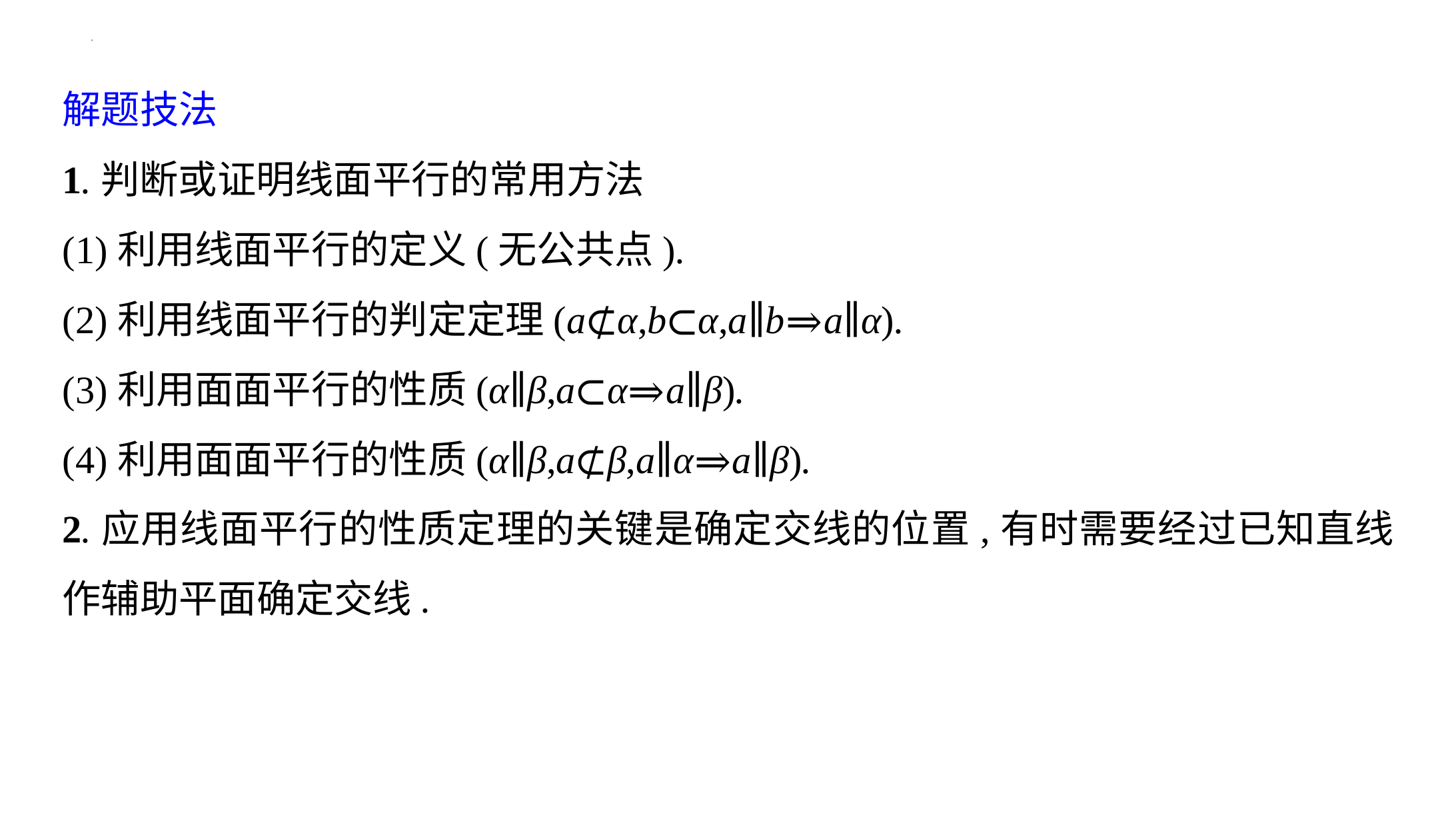

解题技法
1.判断或证明线面平行的常用方法
(1)利用线面平行的定义(无公共点).
(2)利用线面平行的判定定理(a⊄α,b⊂α,a∥b⇒a∥α).
(3)利用面面平行的性质(α∥β,a⊂α⇒a∥β).
(4)利用面面平行的性质(α∥β,a⊄β,a∥α⇒a∥β).
2.应用线面平行的性质定理的关键是确定交线的位置,有时需要经过已知直线作辅助平面确定交线.